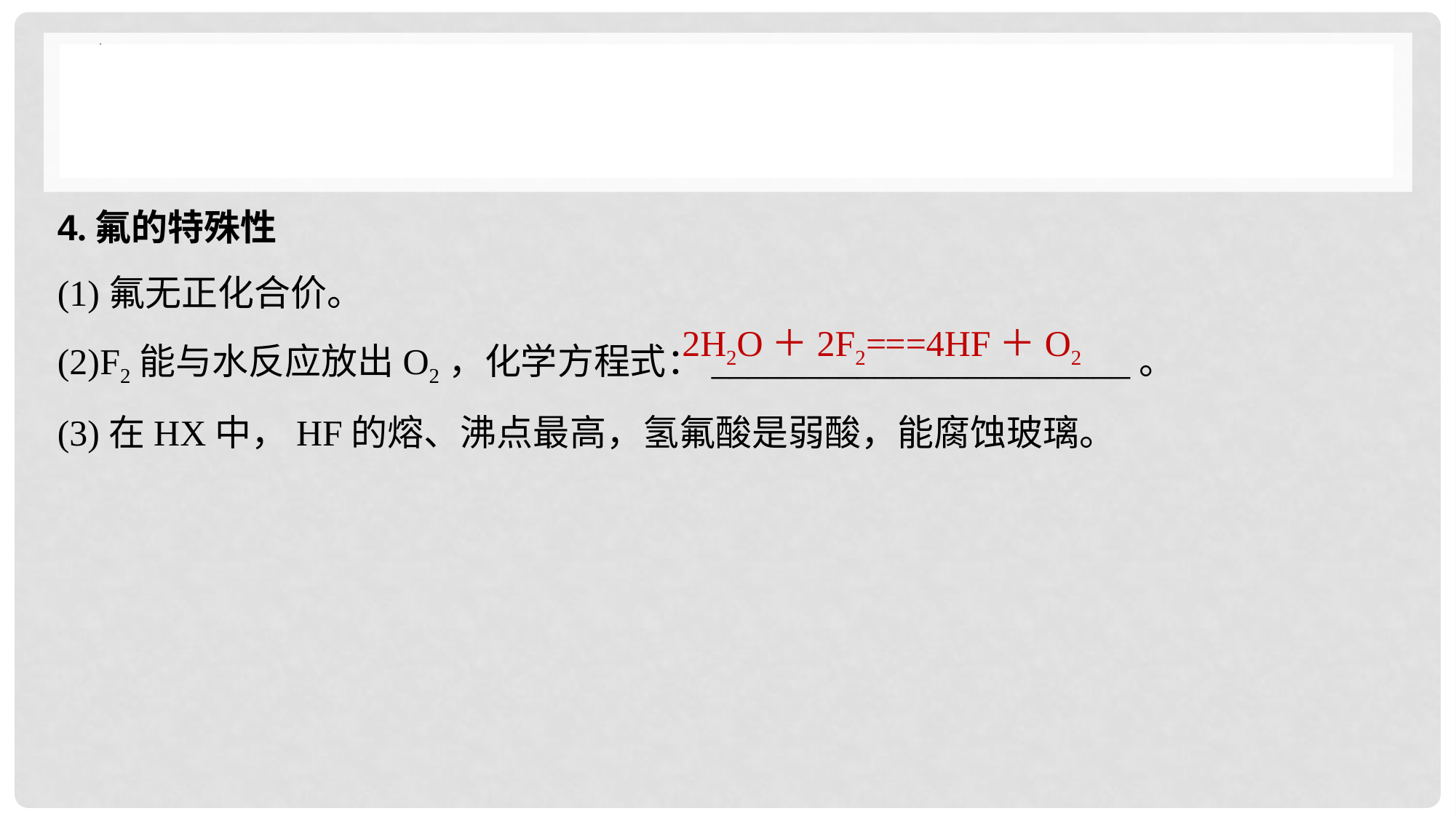

4.氟的特殊性
(1)氟无正化合价。
(2)F2能与水反应放出O2，化学方程式：_______________________。
(3)在HX中，HF的熔、沸点最高，氢氟酸是弱酸，能腐蚀玻璃。
2H2O＋2F2===4HF＋O2